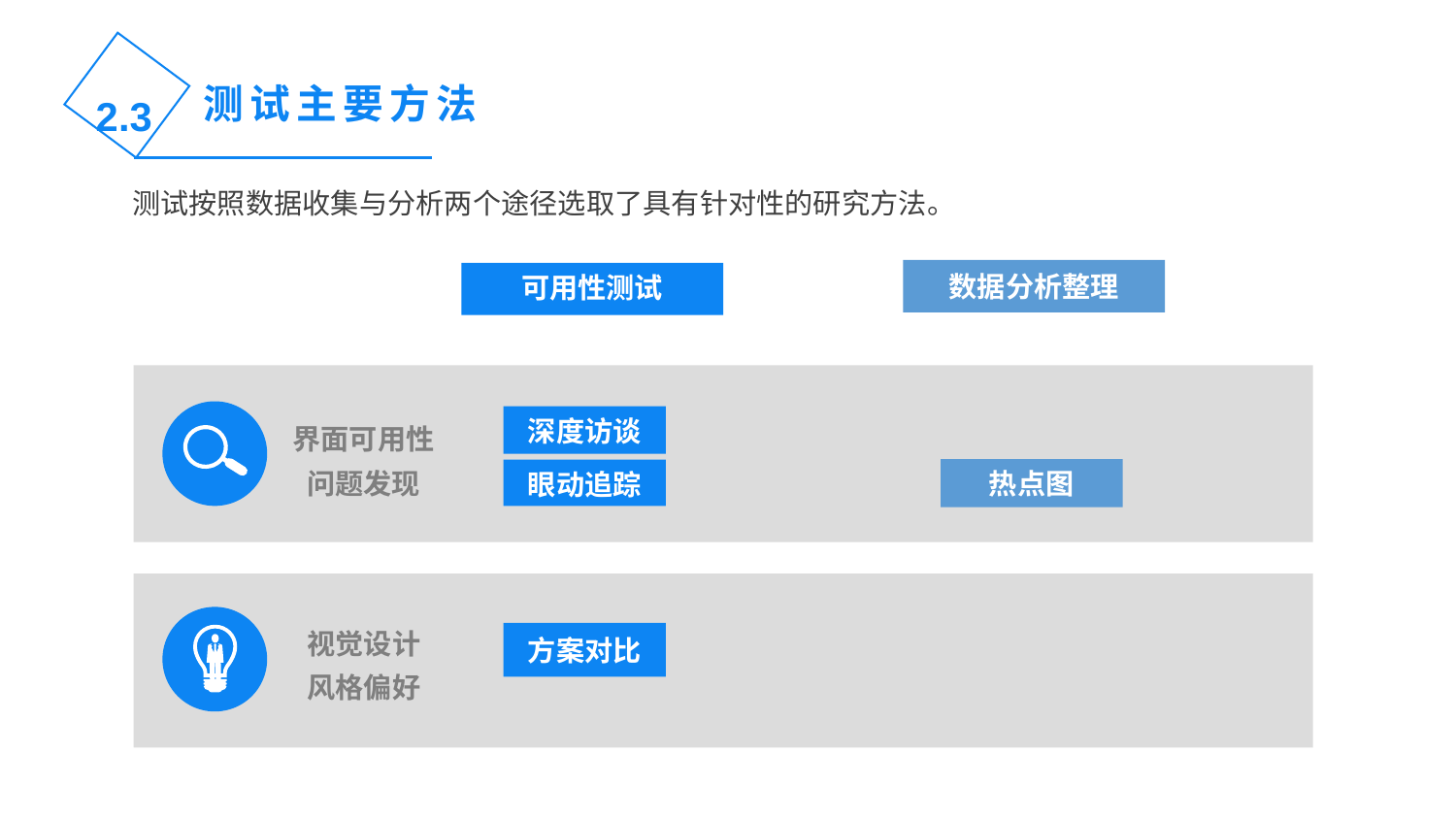

2.3
测试主要方法
测试按照数据收集与分析两个途径选取了具有针对性的研究方法。
数据分析整理
可用性测试

深度访谈
界面可用性问题发现

热点图
眼动追踪

视觉设计风格偏好
方案对比